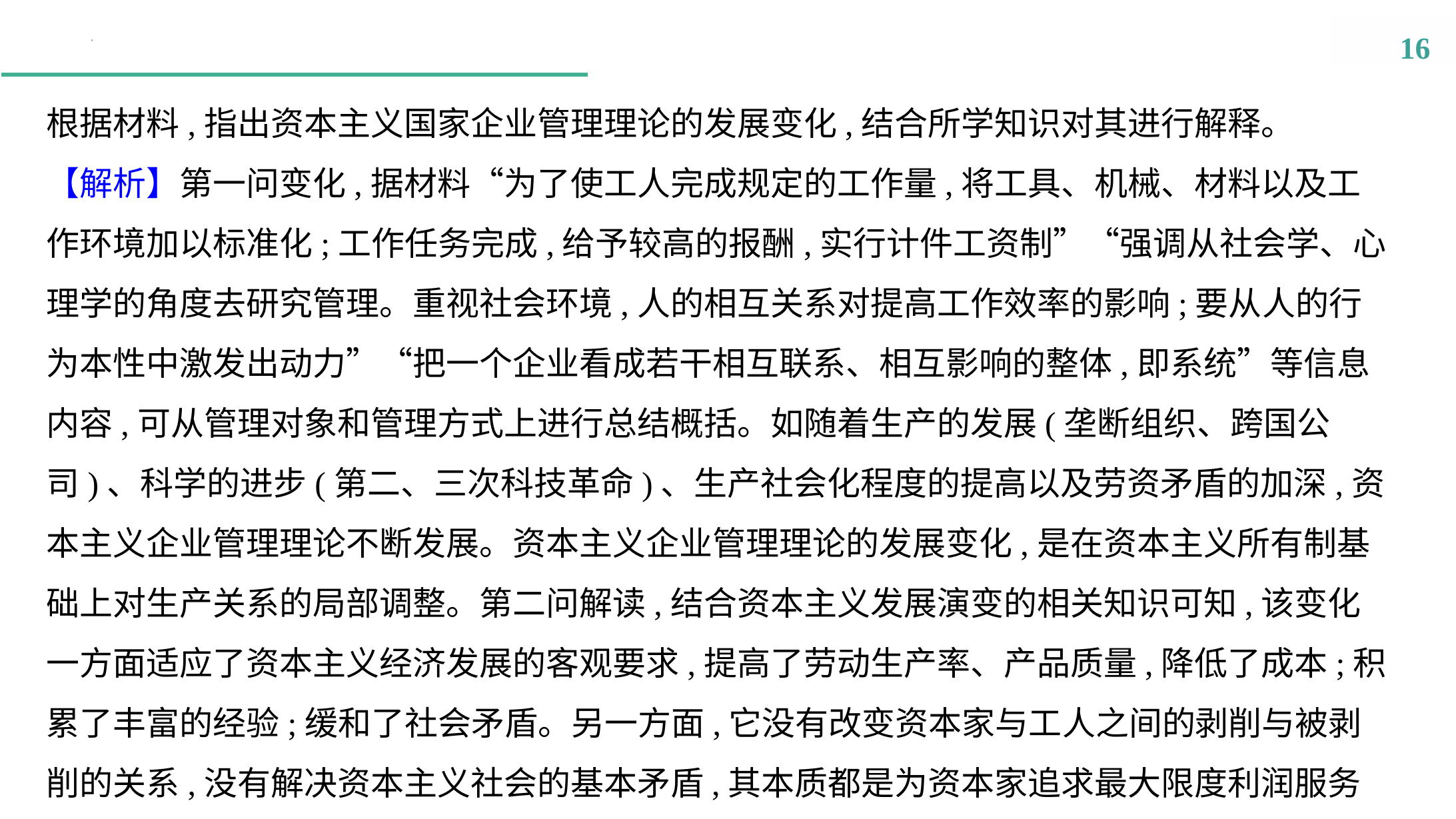

根据材料,指出资本主义国家企业管理理论的发展变化,结合所学知识对其进行解释。
【解析】第一问变化,据材料“为了使工人完成规定的工作量,将工具、机械、材料以及工作环境加以标准化;工作任务完成,给予较高的报酬,实行计件工资制”“强调从社会学、心理学的角度去研究管理。重视社会环境,人的相互关系对提高工作效率的影响;要从人的行为本性中激发出动力”“把一个企业看成若干相互联系、相互影响的整体,即系统”等信息内容,可从管理对象和管理方式上进行总结概括。如随着生产的发展(垄断组织、跨国公司)、科学的进步(第二、三次科技革命)、生产社会化程度的提高以及劳资矛盾的加深,资本主义企业管理理论不断发展。资本主义企业管理理论的发展变化,是在资本主义所有制基础上对生产关系的局部调整。第二问解读,结合资本主义发展演变的相关知识可知,该变化一方面适应了资本主义经济发展的客观要求,提高了劳动生产率、产品质量,降低了成本;积累了丰富的经验;缓和了社会矛盾。另一方面,它没有改变资本家与工人之间的剥削与被剥削的关系,没有解决资本主义社会的基本矛盾,其本质都是为资本家追求最大限度利润服务的。